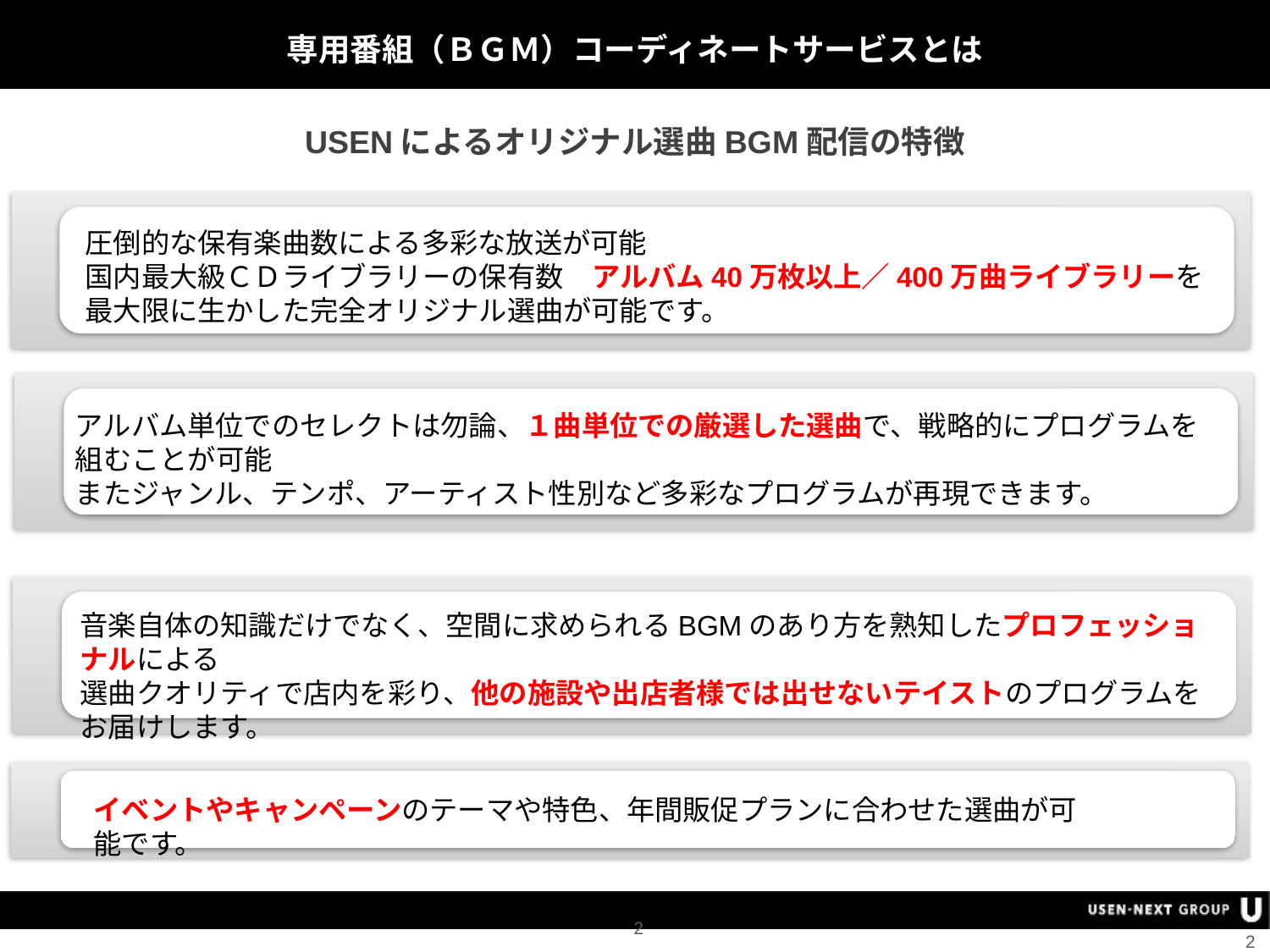

# 専用番組（ＢＧＭ）コーディネートサービスとは
USENによるオリジナル選曲BGM配信の特徴

圧倒的な保有楽曲数による多彩な放送が可能
国内最大級ＣＤライブラリーの保有数　アルバム40万枚以上／400万曲ライブラリーを
最大限に生かした完全オリジナル選曲が可能です。

アルバム単位でのセレクトは勿論、１曲単位での厳選した選曲で、戦略的にプログラムを組むことが可能
またジャンル、テンポ、アーティスト性別など多彩なプログラムが再現できます。

音楽自体の知識だけでなく、空間に求められるBGMのあり方を熟知したプロフェッショナルによる
選曲クオリティで店内を彩り、他の施設や出店者様では出せないテイストのプログラムをお届けします。

イベントやキャンペーンのテーマや特色、年間販促プランに合わせた選曲が可能です。
2
2